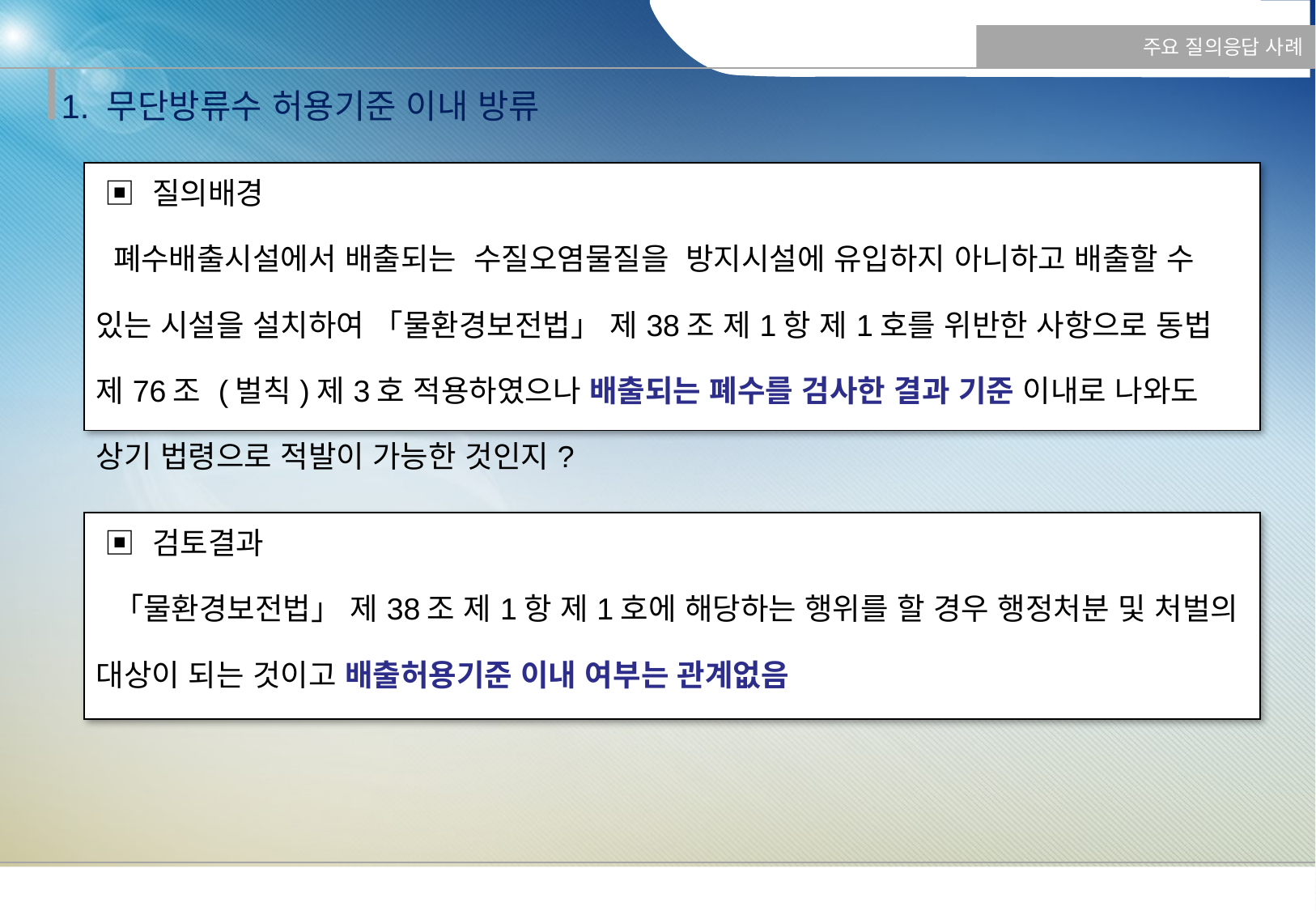

주요 질의응답 사례
1. 무단방류수 허용기준 이내 방류
| ▣ 질의배경 폐수배출시설에서 배출되는 수질오염물질을 방지시설에 유입하지 아니하고 배출할 수 있는 시설을 설치하여 「물환경보전법」 제38조 제1항 제1호를 위반한 사항으로 동법 제76조 (벌칙)제3호 적용하였으나 배출되는 폐수를 검사한 결과 기준 이내로 나와도 상기 법령으로 적발이 가능한 것인지? |
| --- |

| ▣ 검토결과 「물환경보전법」 제38조 제1항 제1호에 해당하는 행위를 할 경우 행정처분 및 처벌의 대상이 되는 것이고 배출허용기준 이내 여부는 관계없음 |
| --- |